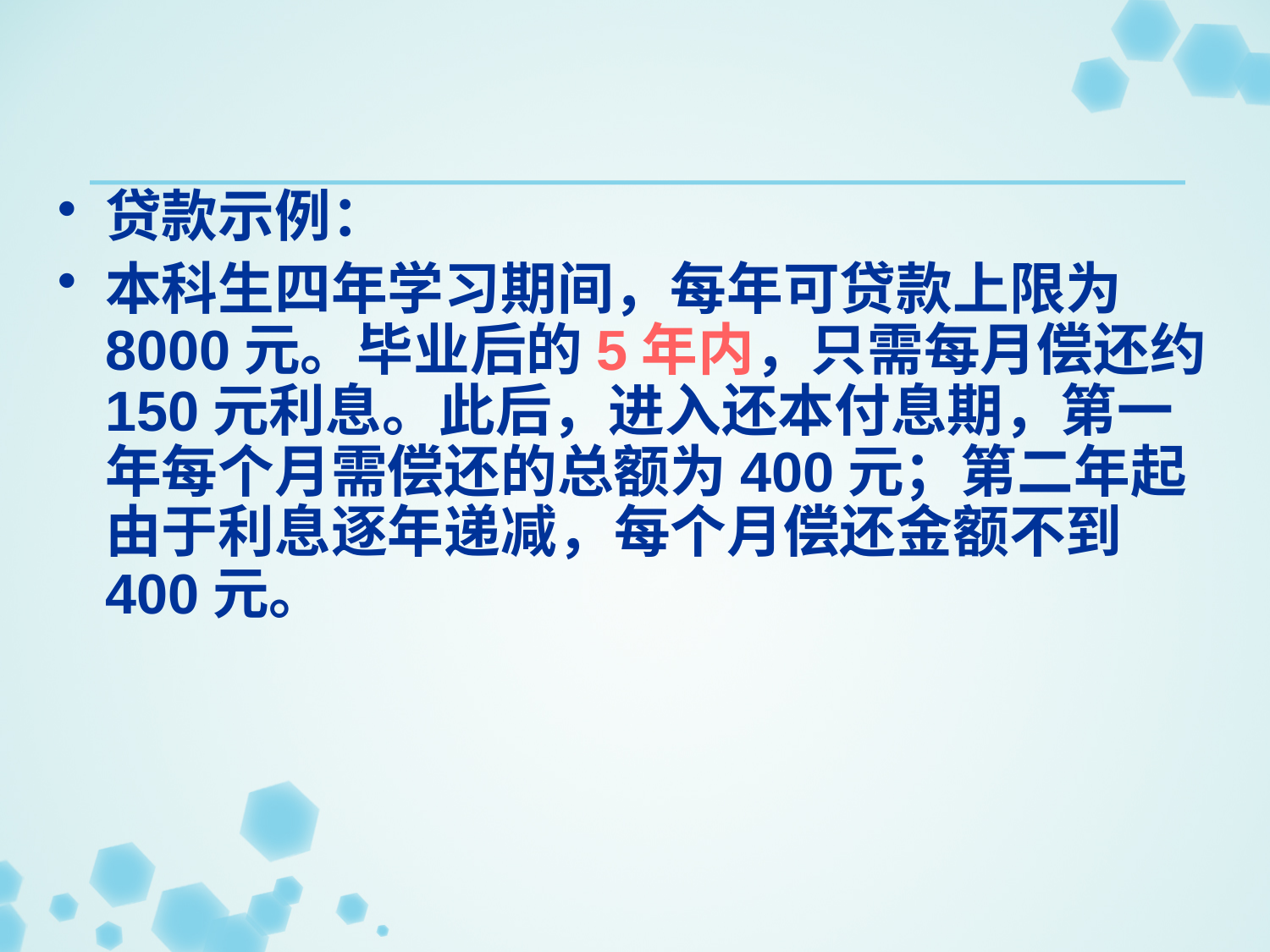

#
贷款示例：
本科生四年学习期间，每年可贷款上限为8000元。毕业后的5年内，只需每月偿还约150元利息。此后，进入还本付息期，第一年每个月需偿还的总额为400元；第二年起由于利息逐年递减，每个月偿还金额不到400元。